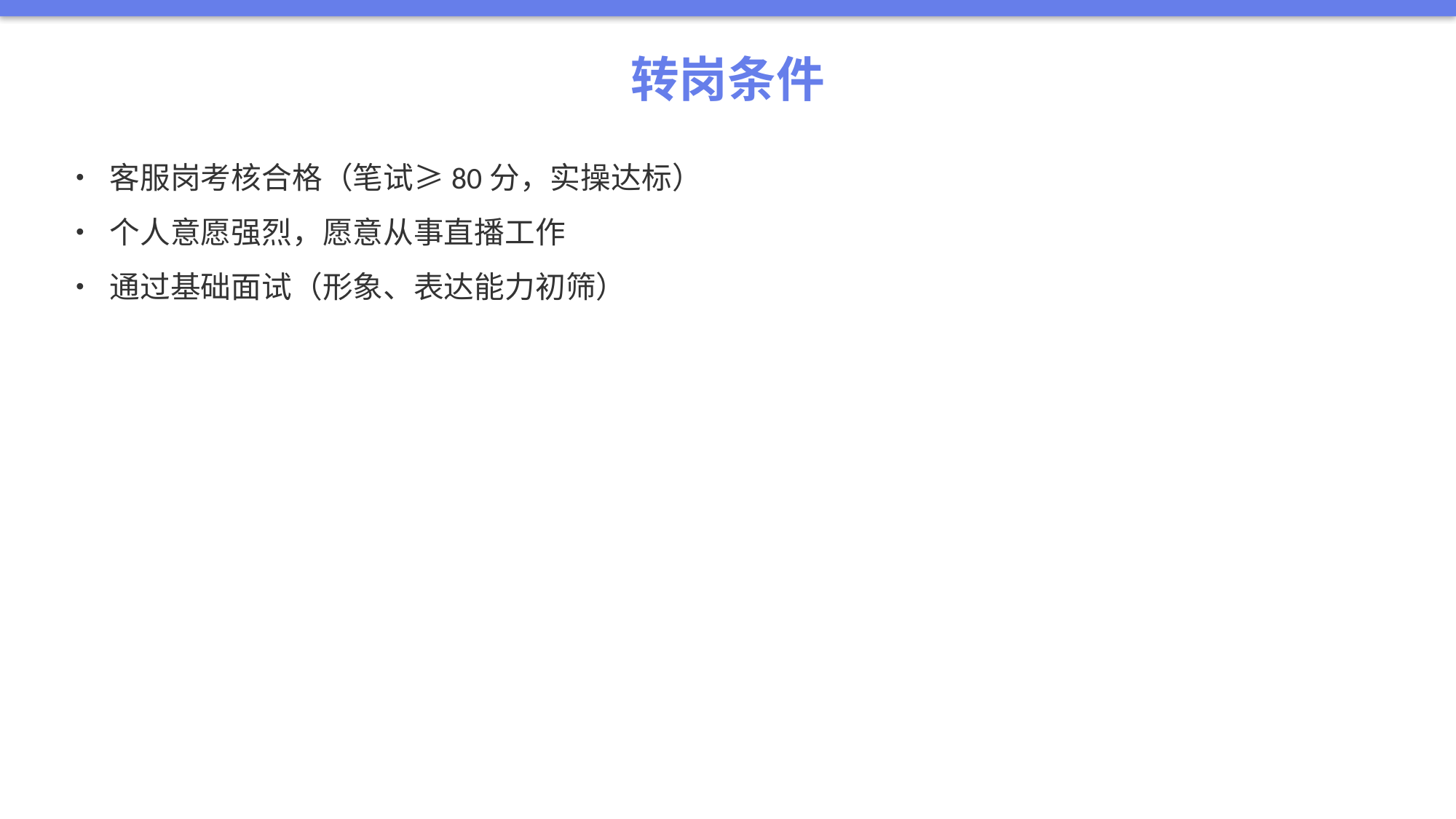

转岗条件
• 客服岗考核合格（笔试≥80分，实操达标）
• 个人意愿强烈，愿意从事直播工作
• 通过基础面试（形象、表达能力初筛）